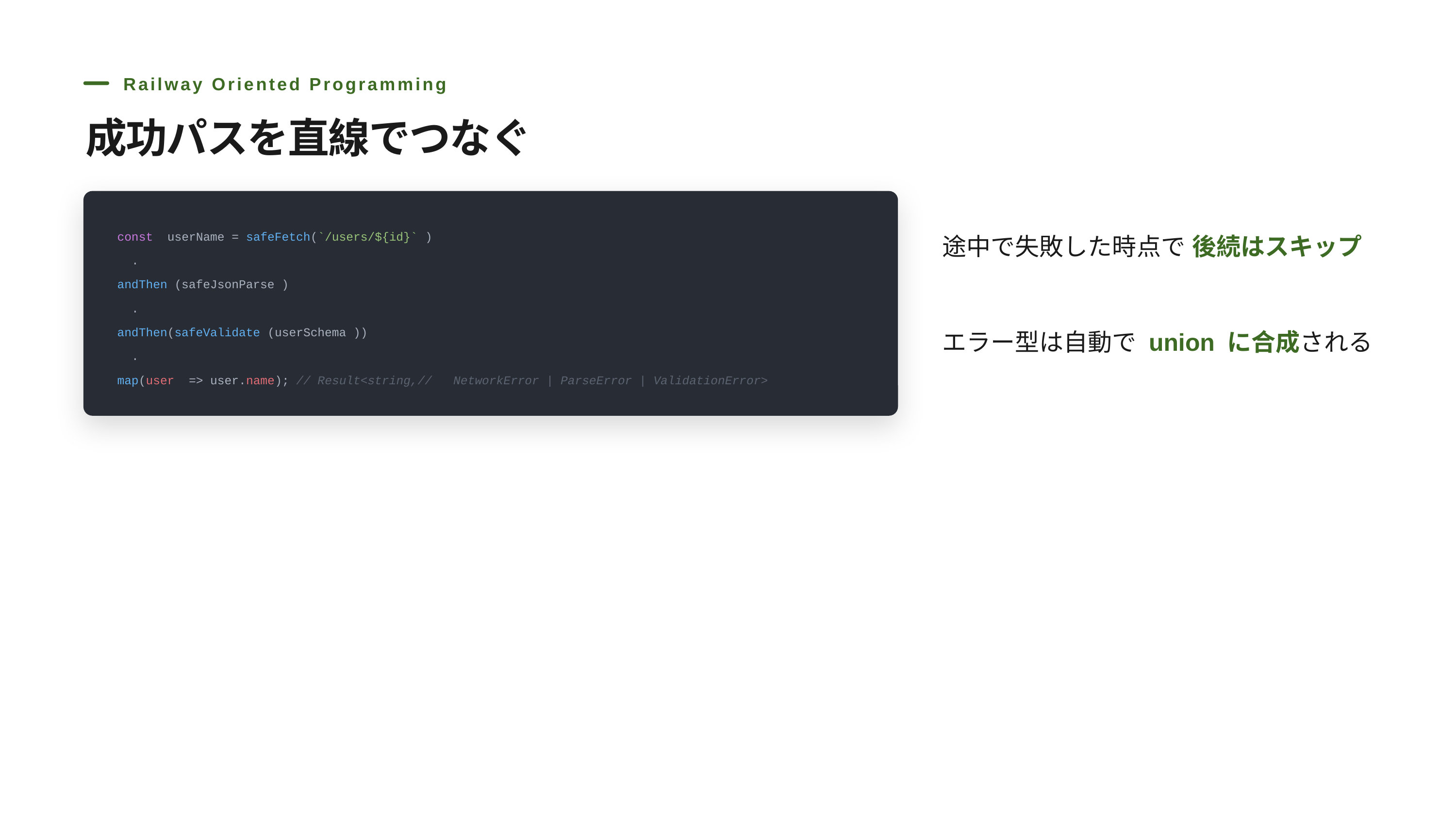

Railway Oriented Programming

成功パスを直線でつなぐ

途中で失敗した時点で 後続はスキップ
const  userName = safeFetch(`/users/${id}` )
  .
andThen (safeJsonParse )
  .
andThen(safeValidate (userSchema ))
  .
map(user  => user.name); // Result<string,//   NetworkError | ParseError | ValidationError>
エラー型は自動で union に合成される